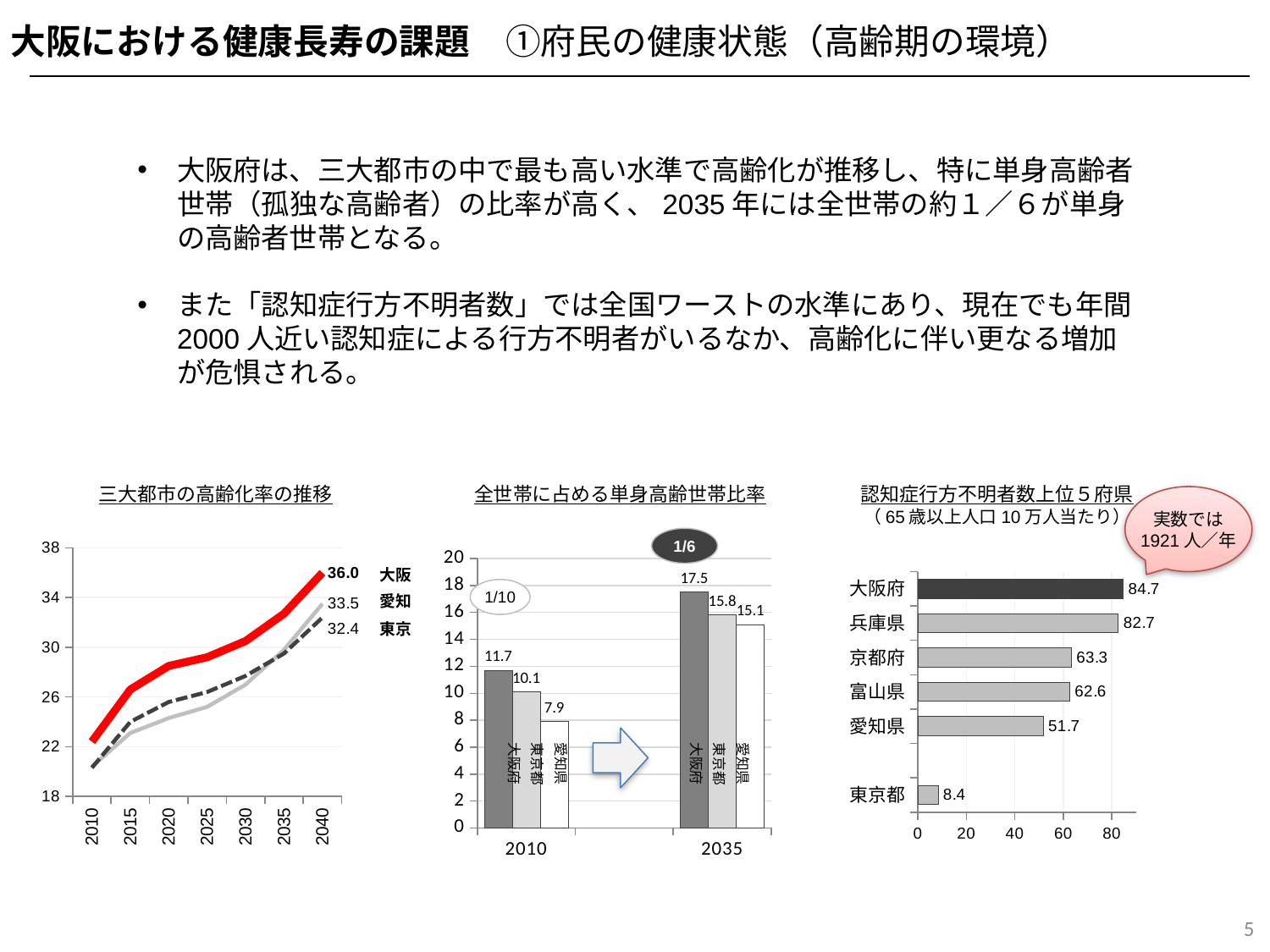

大阪における健康長寿の課題　①府民の健康状態（高齢期の環境）
大阪府は、三大都市の中で最も高い水準で高齢化が推移し、特に単身高齢者世帯（孤独な高齢者）の比率が高く、2035年には全世帯の約１／６が単身の高齢者世帯となる。

また「認知症行方不明者数」では全国ワーストの水準にあり、現在でも年間2000人近い認知症による行方不明者がいるなか、高齢化に伴い更なる増加が危惧される。
三大都市の高齢化率の推移
全世帯に占める単身高齢世帯比率
認知症行方不明者数上位５府県
（65歳以上人口10万人当たり）
実数では
1921人／年

### Chart

| Category | 大阪 | 東京 | 愛知 |
|---|---|---|---|
| 2010 | 22.4 | 20.4 | 20.3 |
| 2015 | 26.6 | 23.1 | 24.0 |
| 2020 | 28.5 | 24.3 | 25.6 |
| 2025 | 29.2 | 25.2 | 26.4 |
| 2030 | 30.5 | 27.0 | 27.7 |
| 2035 | 32.7 | 29.8 | 29.5 |
| 2040 | 36.0 | 33.5 | 32.4 |
1/6

### Chart

| Category | 大阪 | 東京 | 愛知 |
|---|---|---|---|
| 2010 | 11.7 | 10.1 | 7.9 |
|  | None | None | None |
| 2035 | 17.5 | 15.8 | 15.1 |

### Chart

| Category | 率 |
|---|---|
| 東京都 | 8.4 |
|  | None |
| 愛知県 | 51.7 |
| 富山県 | 62.6 |
| 京都府 | 63.3 |
| 兵庫県 | 82.7 |
| 大阪府 | 84.7 |
大阪
1/10
愛知
東京

愛知県

東京都

大阪府
愛知県

東京都

大阪府
5